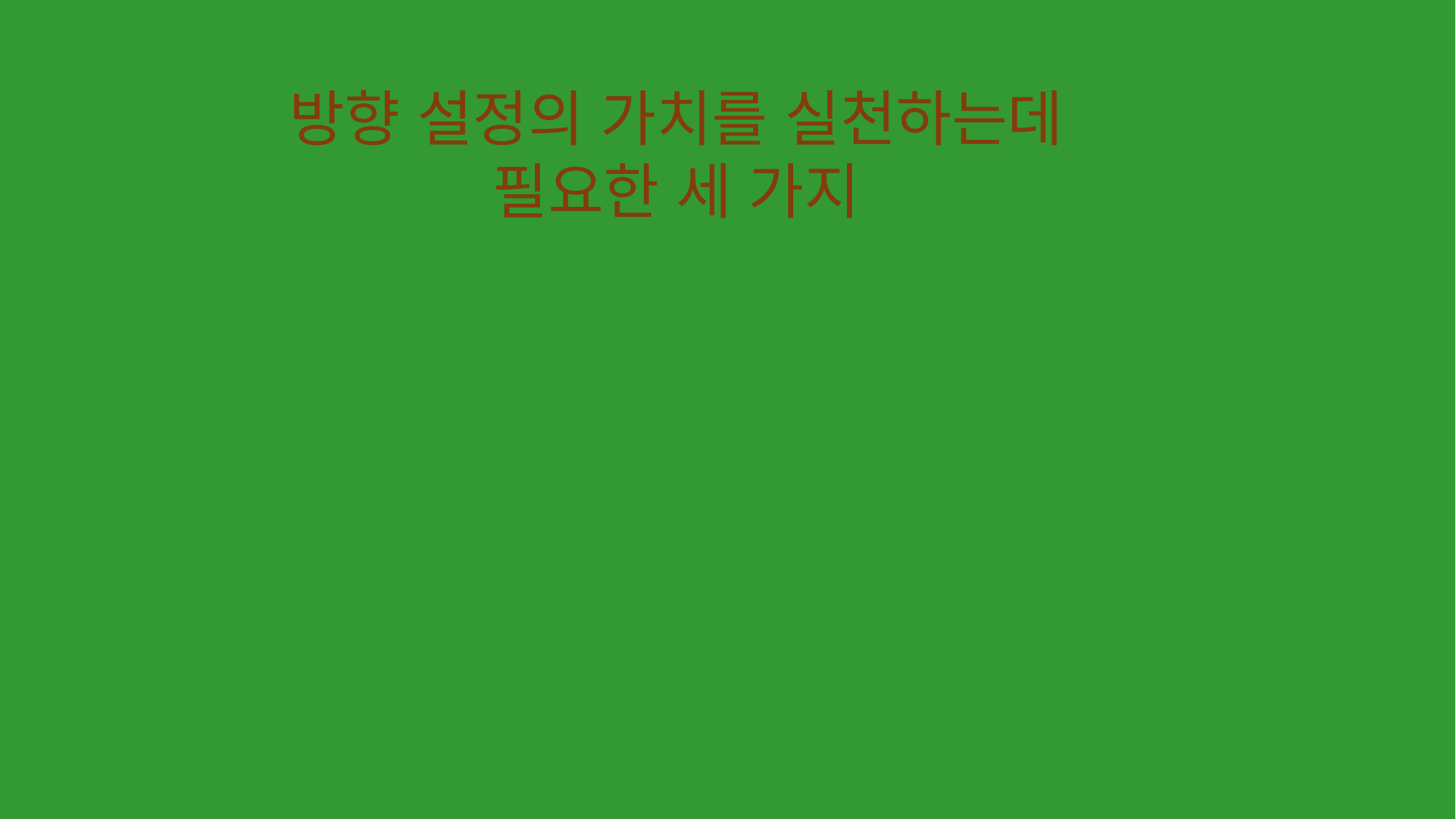

방향 설정의 가치를 실천하는데 필요한 세 가지